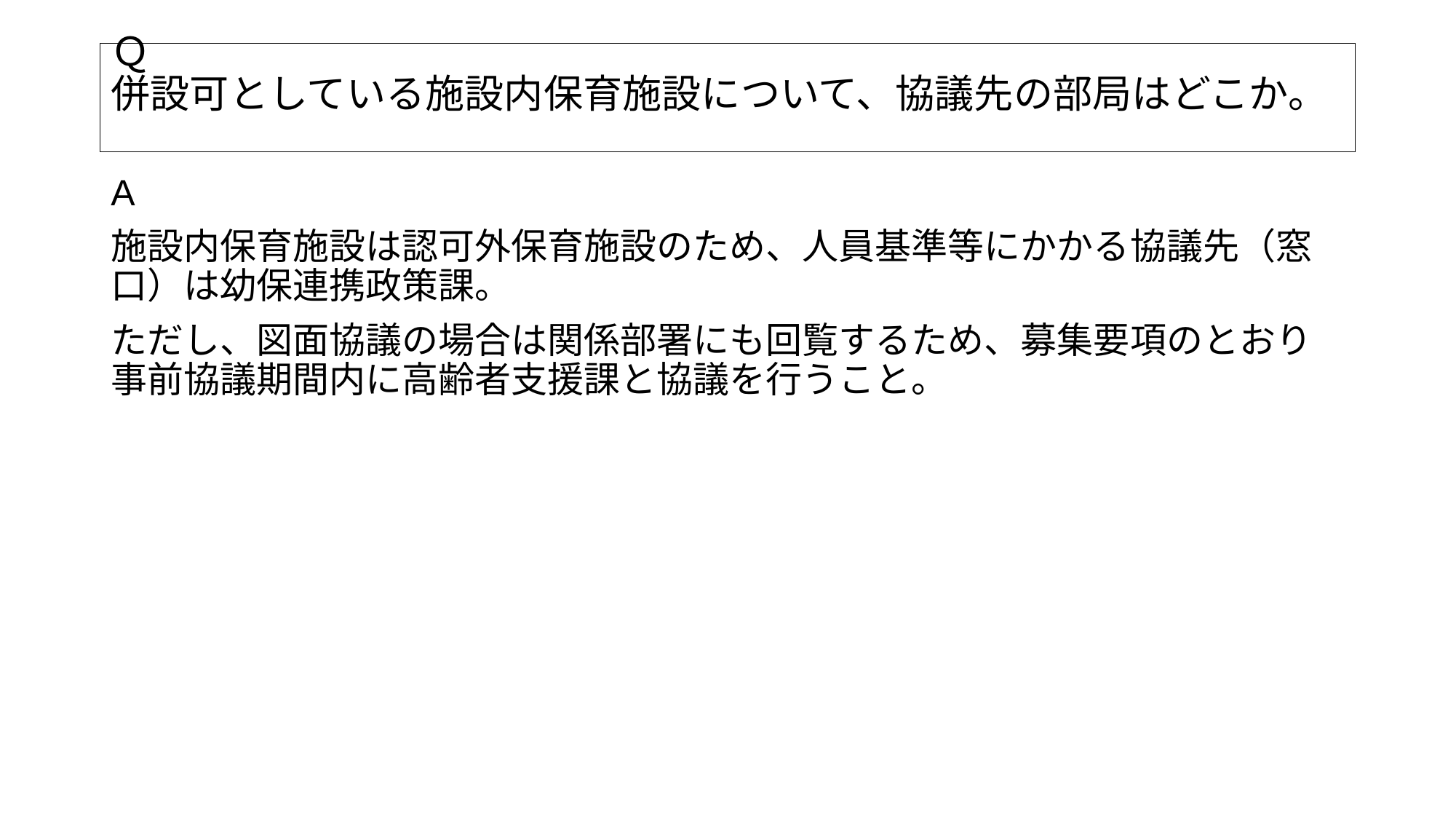

# Ｑ 併設可としている施設内保育施設について、協議先の部局はどこか。
A
施設内保育施設は認可外保育施設のため、人員基準等にかかる協議先（窓口）は幼保連携政策課。
ただし、図面協議の場合は関係部署にも回覧するため、募集要項のとおり事前協議期間内に高齢者支援課と協議を行うこと。